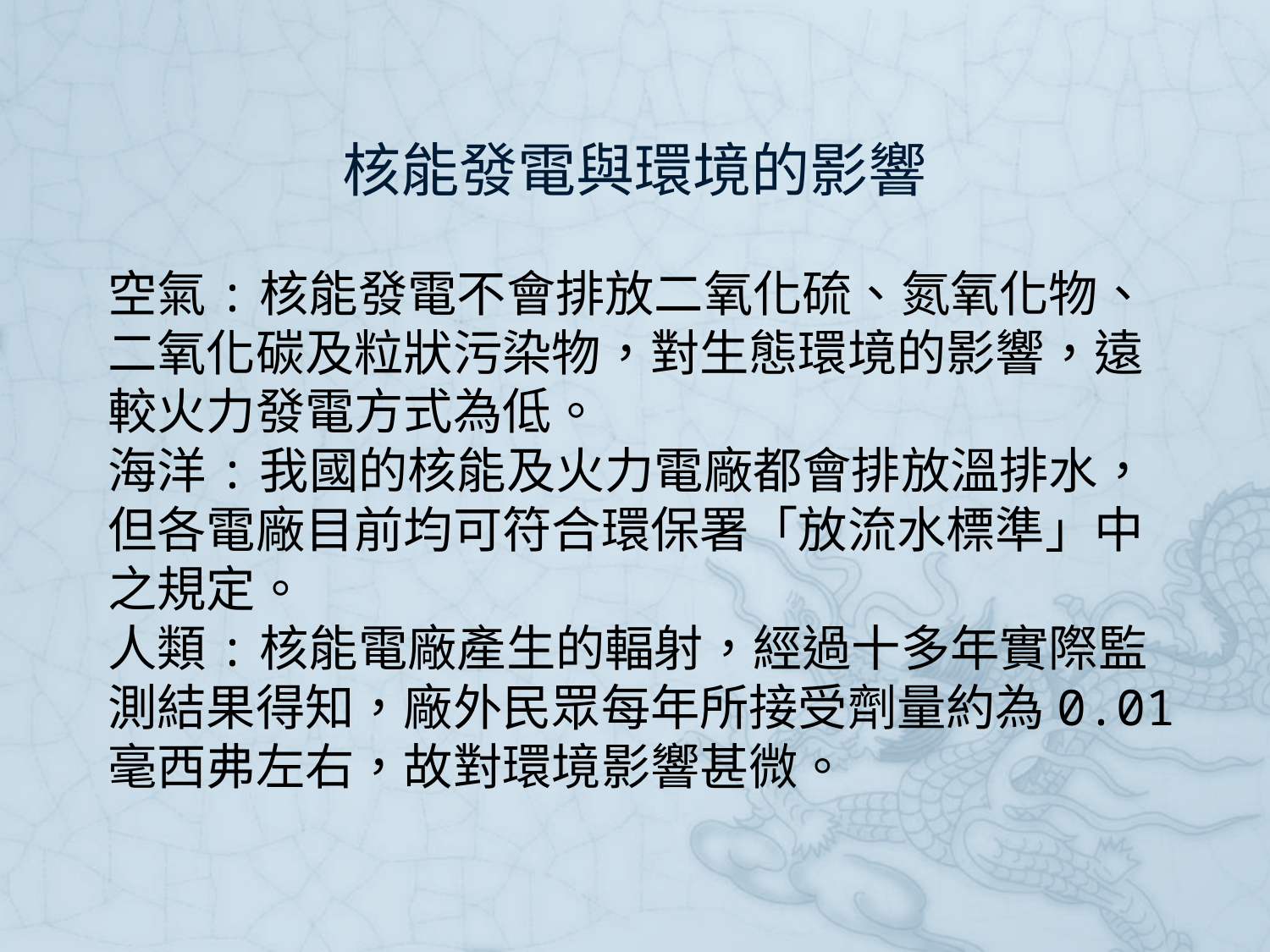

# 核能發電與環境的影響
空氣:核能發電不會排放二氧化硫、氮氧化物、二氧化碳及粒狀污染物，對生態環境的影響，遠較火力發電方式為低。
海洋:我國的核能及火力電廠都會排放溫排水，但各電廠目前均可符合環保署「放流水標準」中之規定。
人類:核能電廠產生的輻射，經過十多年實際監測結果得知，廠外民眾每年所接受劑量約為0.01毫西弗左右，故對環境影響甚微。